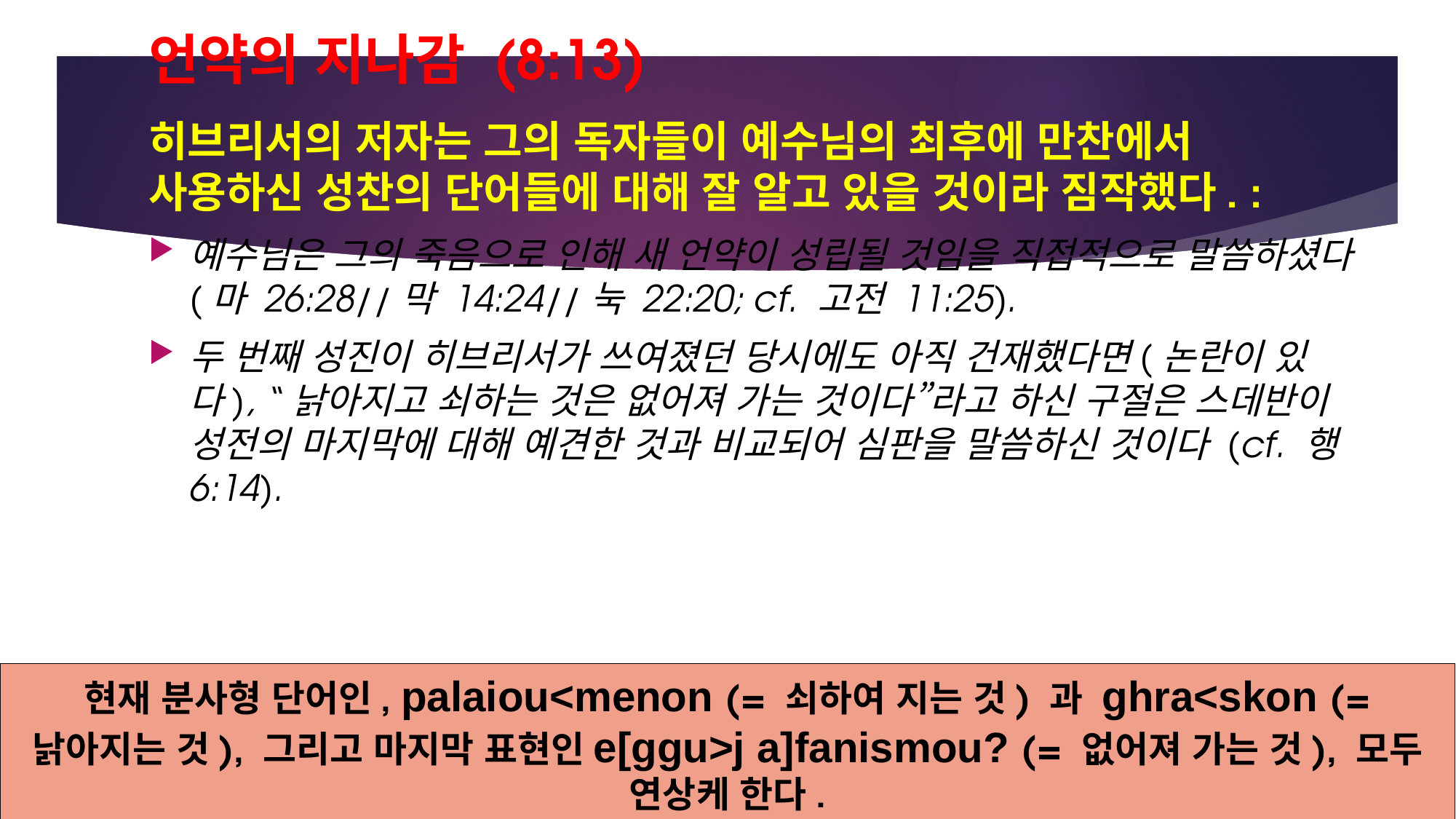

# 언약의 지나감 (8:13)
히브리서의 저자는 그의 독자들이 예수님의 최후에 만찬에서 사용하신 성찬의 단어들에 대해 잘 알고 있을 것이라 짐작했다. :
예수님은 그의 죽음으로 인해 새 언약이 성립될 것임을 직접적으로 말씀하셨다 (마 26:28//막 14:24//눅 22:20; cf. 고전 11:25).
두 번째 성진이 히브리서가 쓰여졌던 당시에도 아직 건재했다면(논란이 있다), “낡아지고 쇠하는 것은 없어져 가는 것이다”라고 하신 구절은 스데반이 성전의 마지막에 대해 예견한 것과 비교되어 심판을 말씀하신 것이다 (cf. 행 6:14).
현재 분사형 단어인, palaiou<menon (= 쇠하여 지는 것) 과 ghra<skon (= 낡아지는 것), 그리고 마지막 표현인e[ggu>j a]fanismou? (= 없어져 가는 것), 모두 연상케 한다.